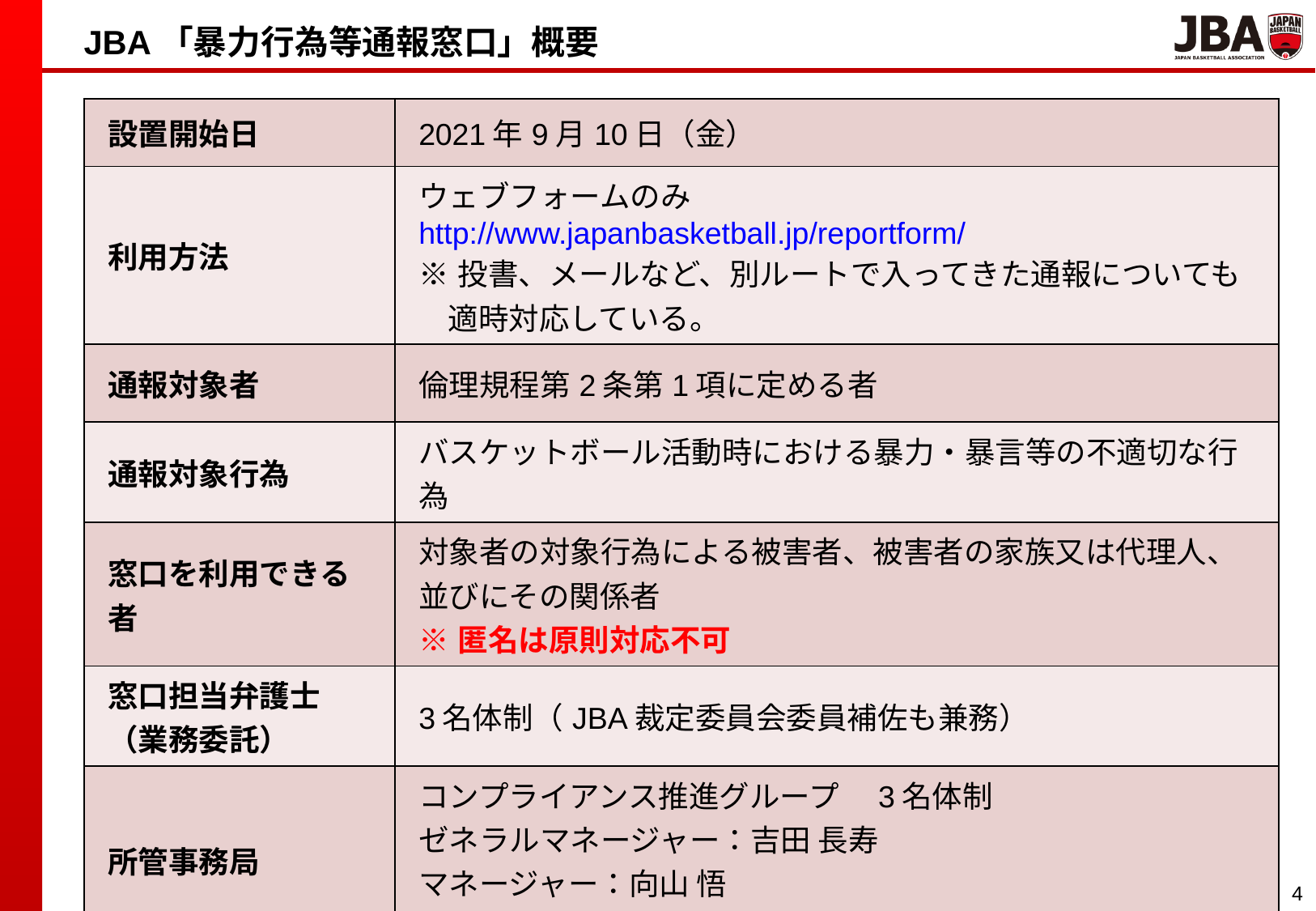

# JBA「暴力行為等通報窓口」概要
| 設置開始日 | 2021年9月10日（金） |
| --- | --- |
| 利用方法 | ウェブフォームのみ http://www.japanbasketball.jp/reportform/ ※投書、メールなど、別ルートで入ってきた通報についても 適時対応している。 |
| 通報対象者 | 倫理規程第2条第1項に定める者 |
| 通報対象行為 | バスケットボール活動時における暴力・暴言等の不適切な行為 |
| 窓口を利用できる者 | 対象者の対象行為による被害者、被害者の家族又は代理人、 並びにその関係者 ※匿名は原則対応不可 |
| 窓口担当弁護士 （業務委託） | 3名体制（JBA裁定委員会委員補佐も兼務） |
| 所管事務局 | コンプライアンス推進グループ　3名体制 ゼネラルマネージャー：吉田 長寿 マネージャー：向山 悟 スタッフ：前澤 夏子 |